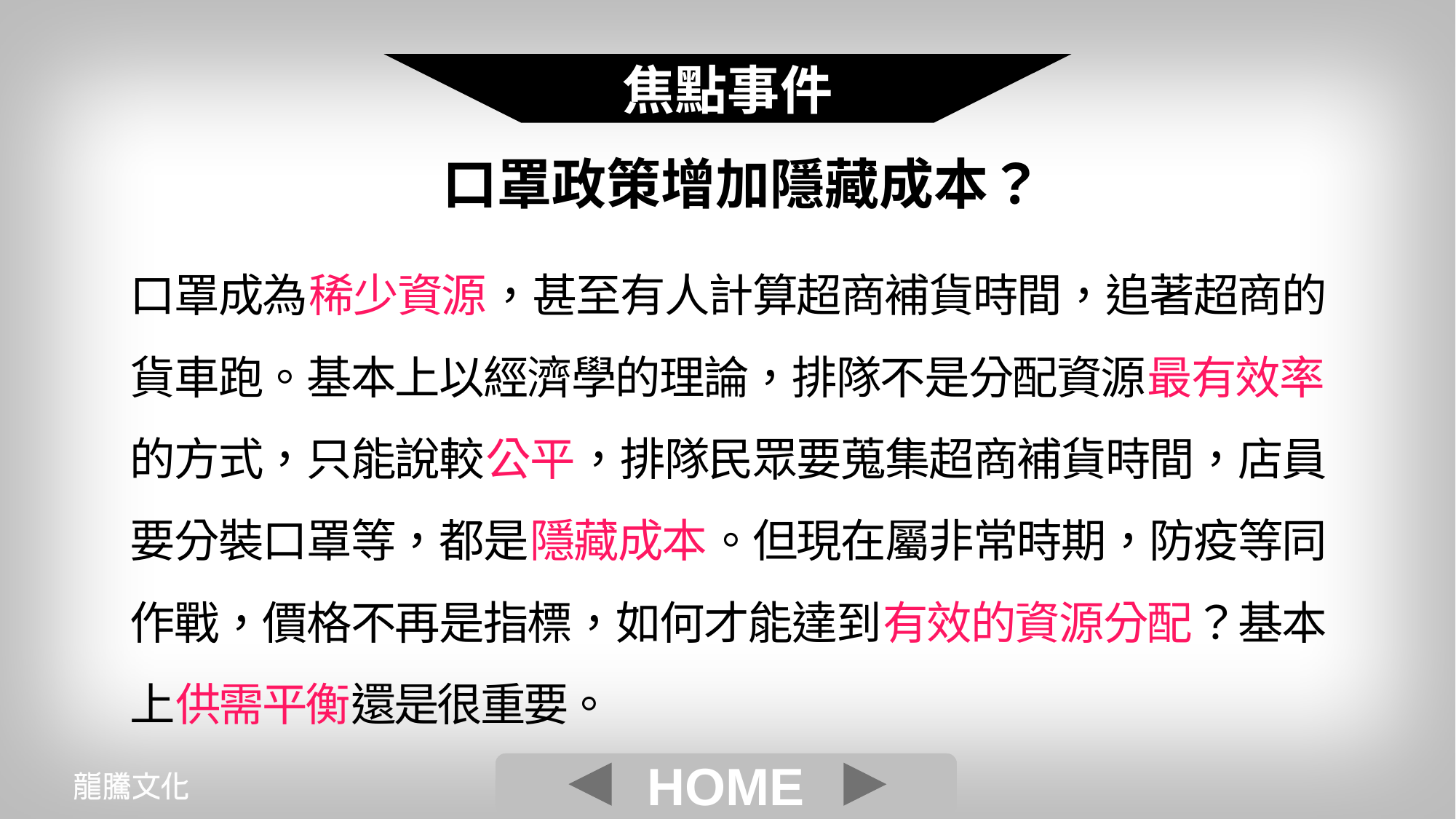

焦點事件
HOME

口罩政策增加隱藏成本？
口罩成為稀少資源，甚至有人計算超商補貨時間，追著超商的貨車跑。基本上以經濟學的理論，排隊不是分配資源最有效率的方式，只能說較公平，排隊民眾要蒐集超商補貨時間，店員要分裝口罩等，都是隱藏成本。但現在屬非常時期，防疫等同作戰，價格不再是指標，如何才能達到有效的資源分配？基本上供需平衡還是很重要。